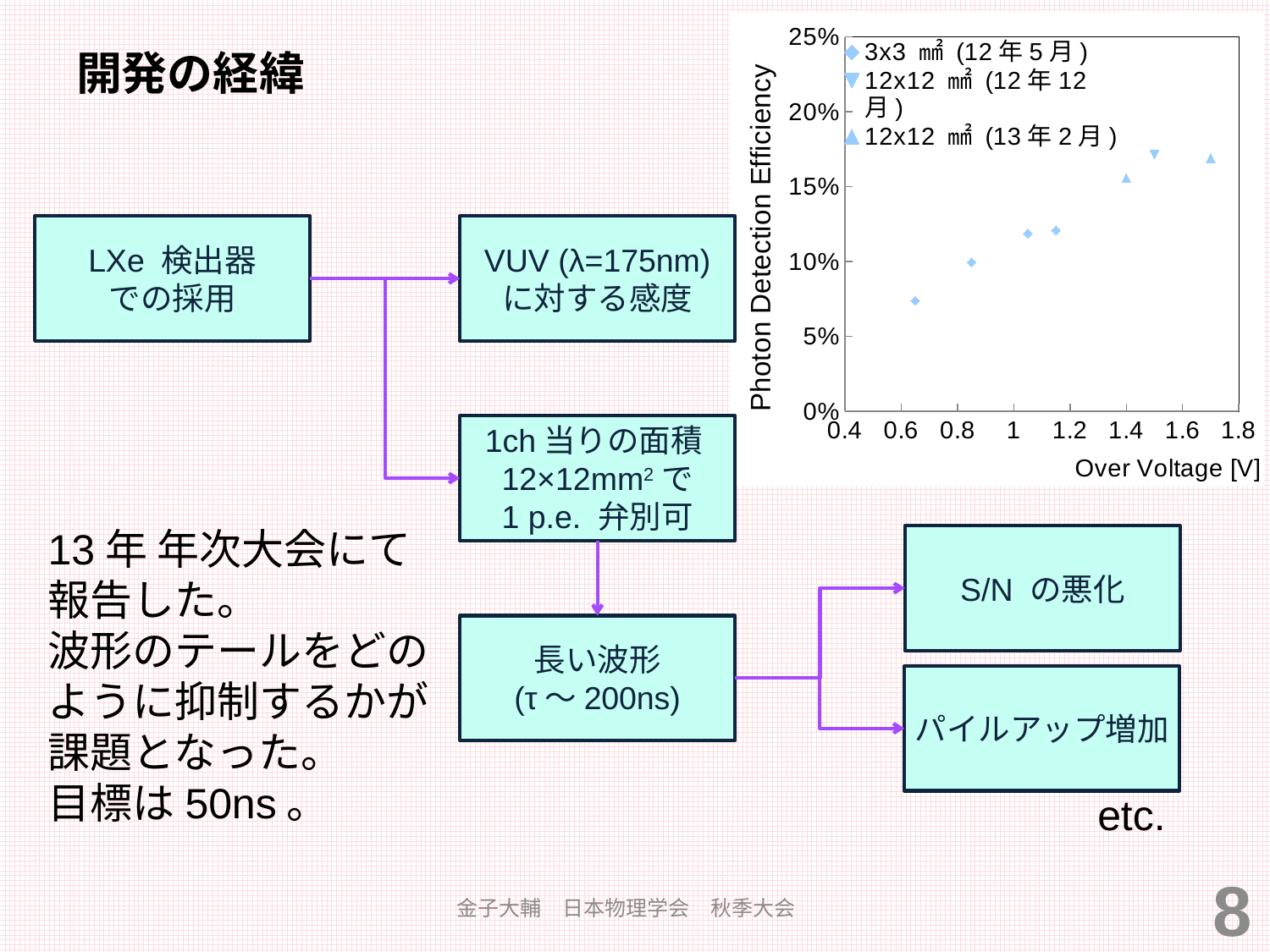

### Chart

| Category | 3x3 ㎟ (12年5月) | 12x12 ㎟ (12年12月) | 12x12 ㎟ (13年2月) |
|---|---|---|---|
# 開発の経緯
LXe 検出器
での採用
VUV (λ=175nm)
に対する感度
1ch当りの面積12×12mm2で
1 p.e. 弁別可
13年 年次大会にて報告した。
波形のテールをどのように抑制するかが課題となった。
目標は50ns。
S/N の悪化
長い波形
(τ～200ns)
パイルアップ増加
etc.
金子大輔　日本物理学会　秋季大会
8